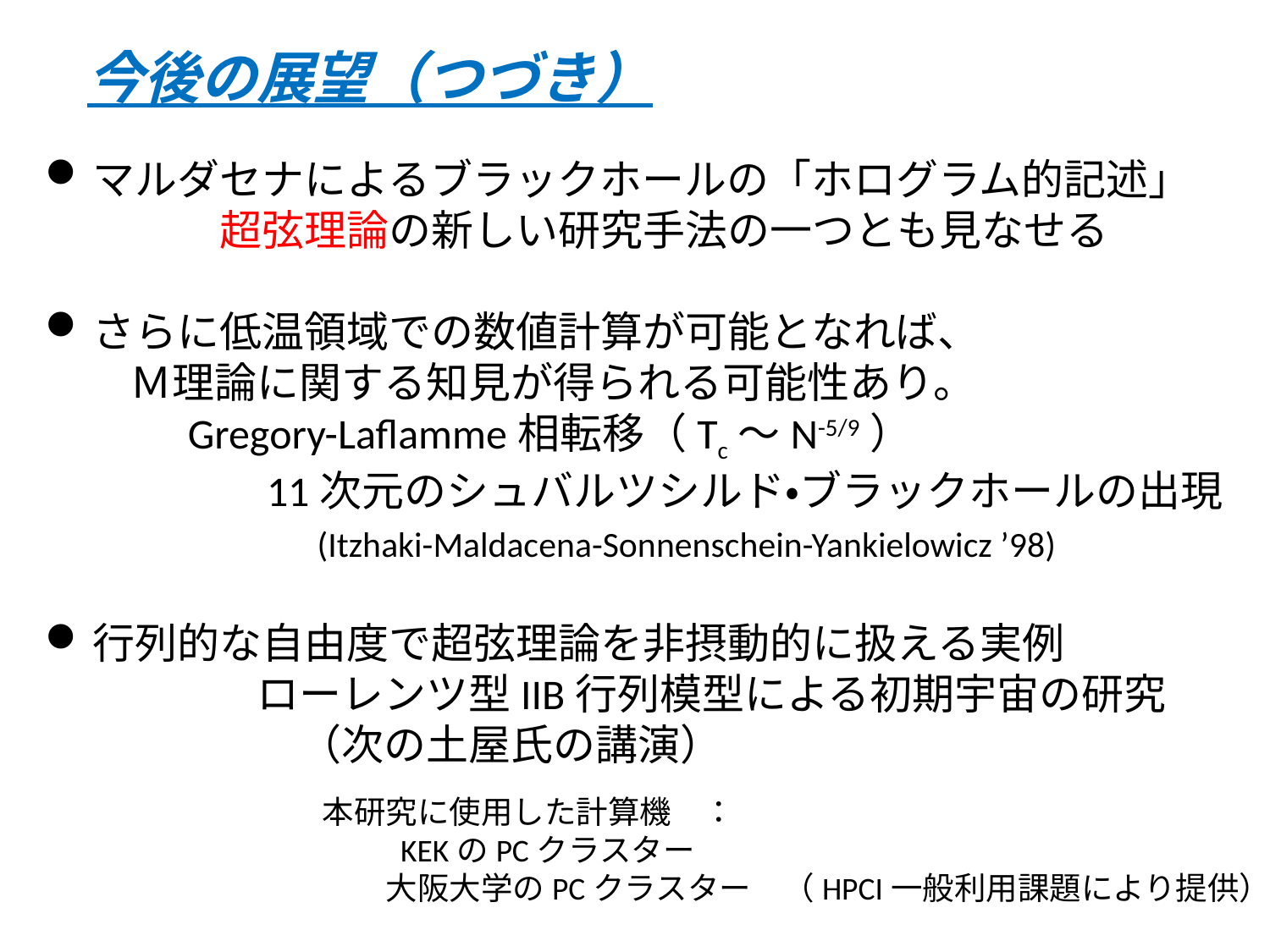

今後の展望（つづき）
マルダセナによるブラックホールの「ホログラム的記述」
　　　超弦理論の新しい研究手法の一つとも見なせる

さらに低温領域での数値計算が可能となれば、
　　Ｍ理論に関する知見が得られる可能性あり。
               Gregory-Laflamme相転移（Tc～N-5/9）
　　　　　11次元のシュバルツシルド・ブラックホールの出現
　　　　   　   (Itzhaki-Maldacena-Sonnenschein-Yankielowicz ’98)

行列的な自由度で超弦理論を非摂動的に扱える実例
　　　　　ローレンツ型IIB行列模型による初期宇宙の研究
　　　　　　（次の土屋氏の講演）
本研究に使用した計算機　：
　　 KEKのPCクラスター
　　大阪大学のPCクラスター　（HPCI一般利用課題により提供）